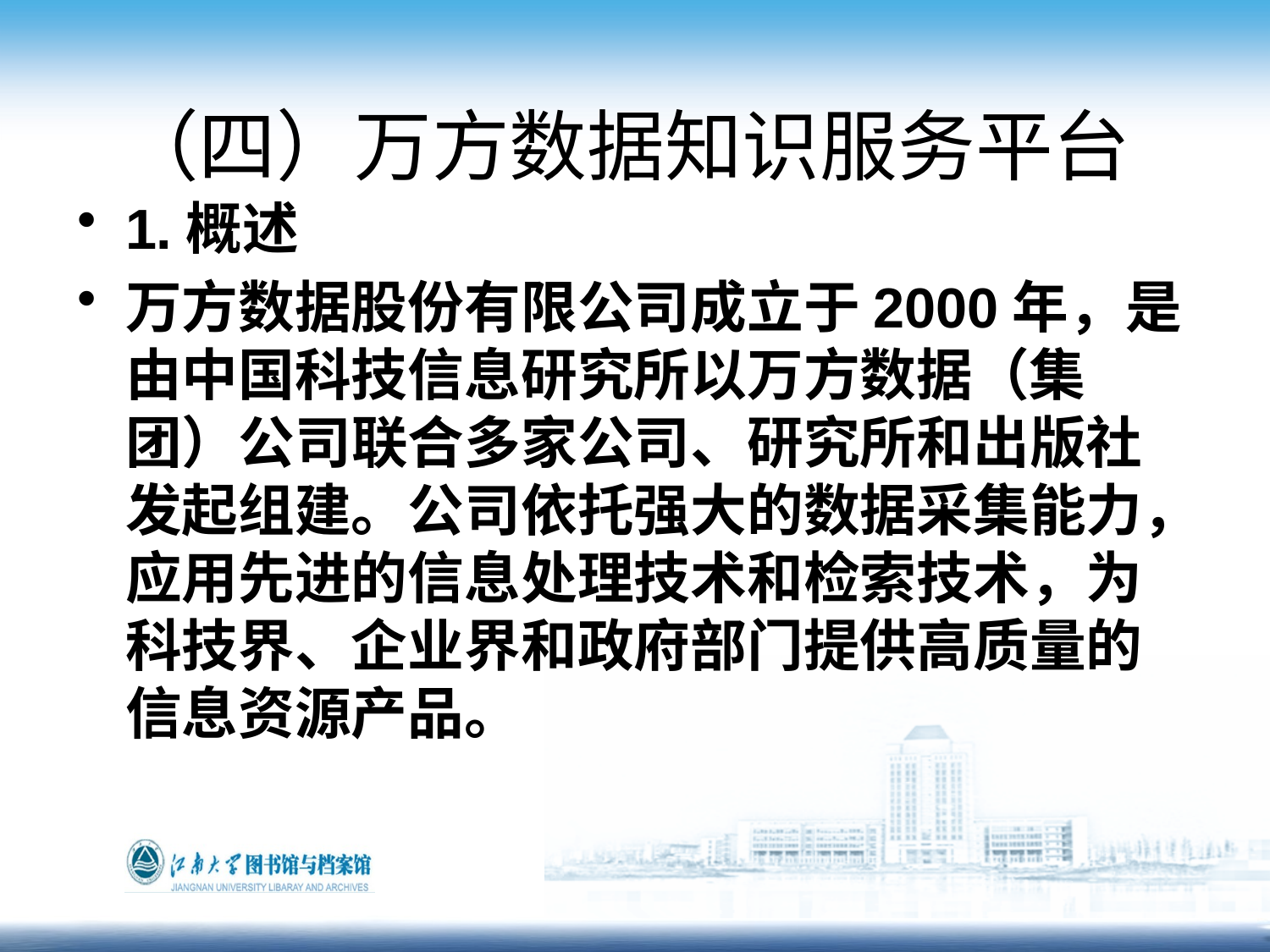

# （四）万方数据知识服务平台
1.概述
万方数据股份有限公司成立于2000年，是由中国科技信息研究所以万方数据（集团）公司联合多家公司、研究所和出版社发起组建。公司依托强大的数据采集能力，应用先进的信息处理技术和检索技术，为科技界、企业界和政府部门提供高质量的信息资源产品。